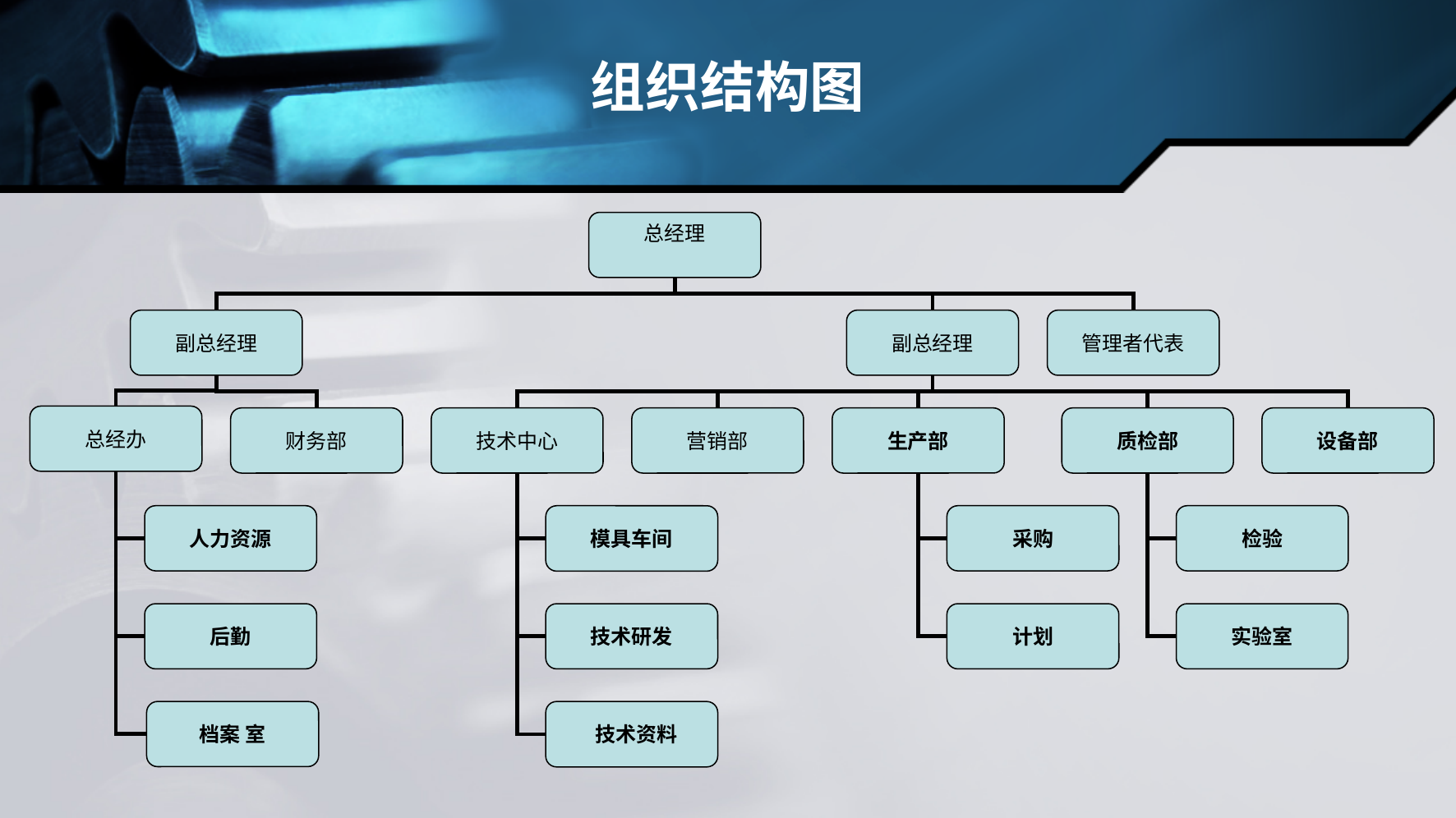

# 组织结构图

总经理

副总经理
副总经理
管理者代表
总经办
财务部
技术中心
营销部
生产部
质检部
设备部
人力资源
模具车间
采购
检验
后勤
技术研发
计划
实验室
档案 室
 技术资料